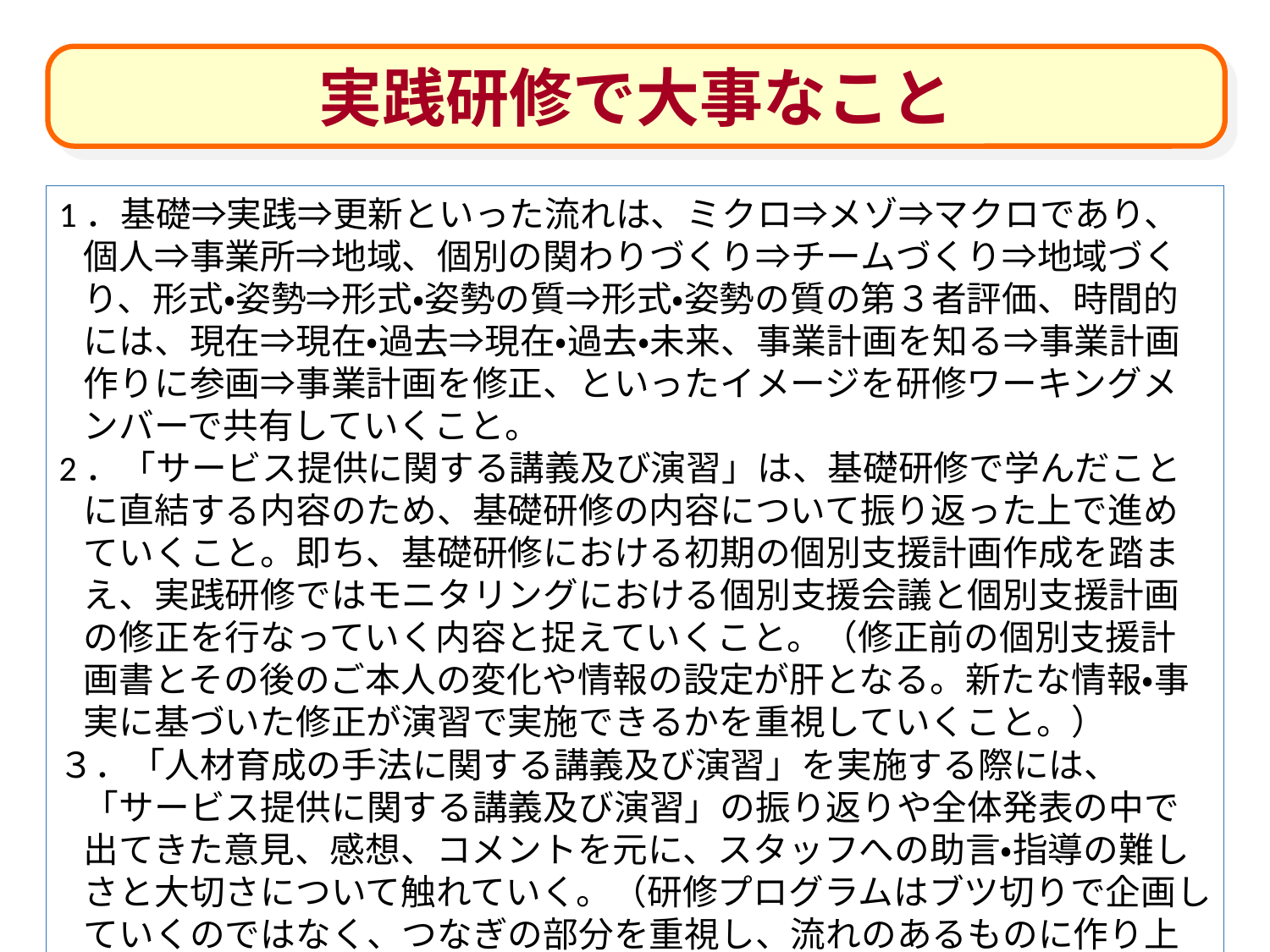

実践研修で大事なこと
1．基礎⇒実践⇒更新といった流れは、ミクロ⇒メゾ⇒マクロであり、個人⇒事業所⇒地域、個別の関わりづくり⇒チームづくり⇒地域づくり、形式・姿勢⇒形式・姿勢の質⇒形式・姿勢の質の第３者評価、時間的には、現在⇒現在・過去⇒現在・過去・未来、事業計画を知る⇒事業計画作りに参画⇒事業計画を修正、といったイメージを研修ワーキングメンバーで共有していくこと。
2．「サービス提供に関する講義及び演習」は、基礎研修で学んだことに直結する内容のため、基礎研修の内容について振り返った上で進めていくこと。即ち、基礎研修における初期の個別支援計画作成を踏まえ、実践研修ではモニタリングにおける個別支援会議と個別支援計画の修正を行なっていく内容と捉えていくこと。（修正前の個別支援計画書とその後のご本人の変化や情報の設定が肝となる。新たな情報・事実に基づいた修正が演習で実施できるかを重視していくこと。）
３．「人材育成の手法に関する講義及び演習」を実施する際には、 「サービス提供に関する講義及び演習」の振り返りや全体発表の中で出てきた意見、感想、コメントを元に、スタッフへの助言・指導の難しさと大切さについて触れていく。（研修プログラムはブツ切りで企画していくのではなく、つなぎの部分を重視し、流れのあるものに作り上げていくこと。）